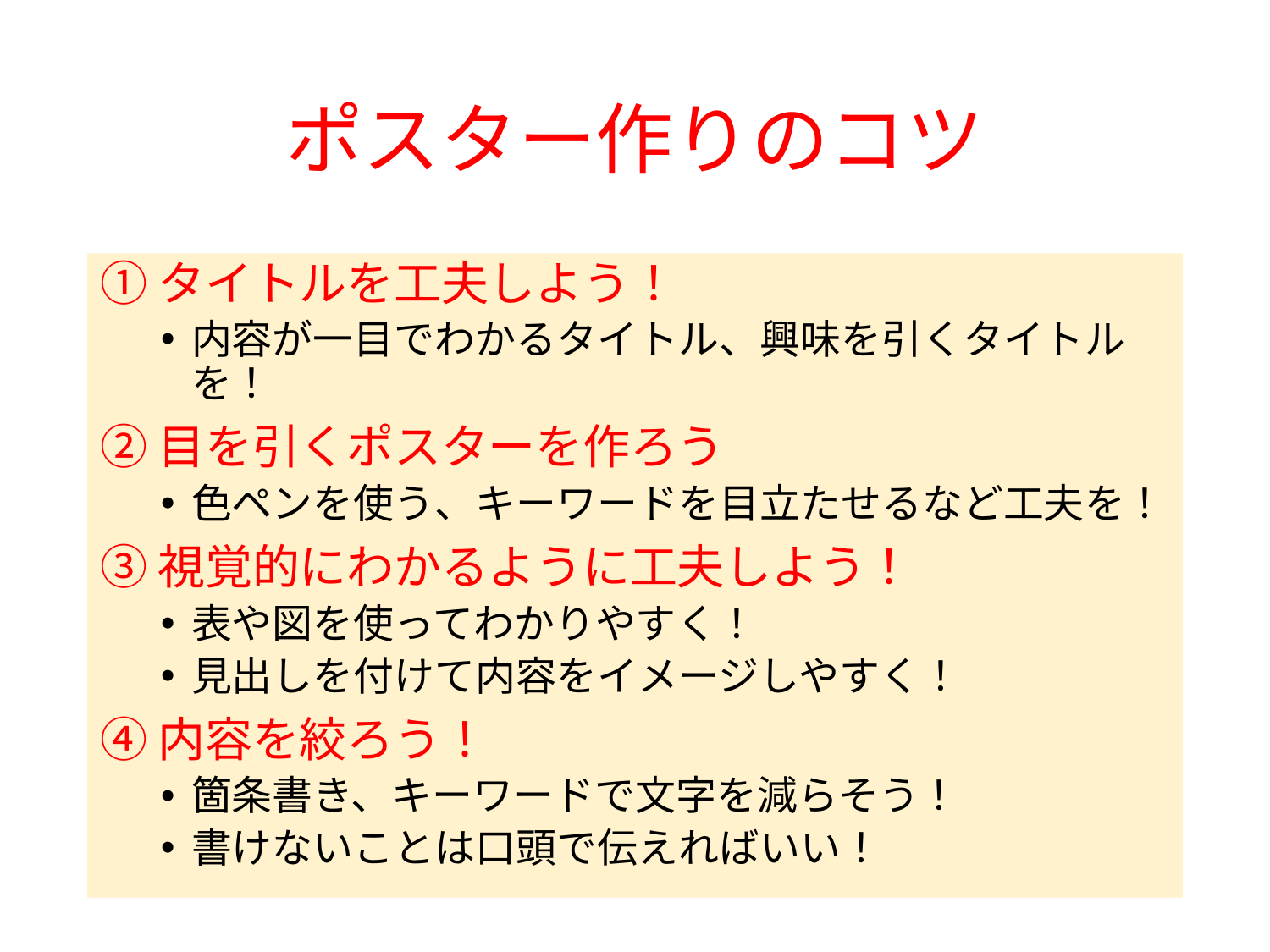

# ポスター作りのコツ
①タイトルを工夫しよう！
内容が一目でわかるタイトル、興味を引くタイトルを！
②目を引くポスターを作ろう
色ペンを使う、キーワードを目立たせるなど工夫を！
③視覚的にわかるように工夫しよう！
表や図を使ってわかりやすく！
見出しを付けて内容をイメージしやすく！
④内容を絞ろう！
箇条書き、キーワードで文字を減らそう！
書けないことは口頭で伝えればいい！